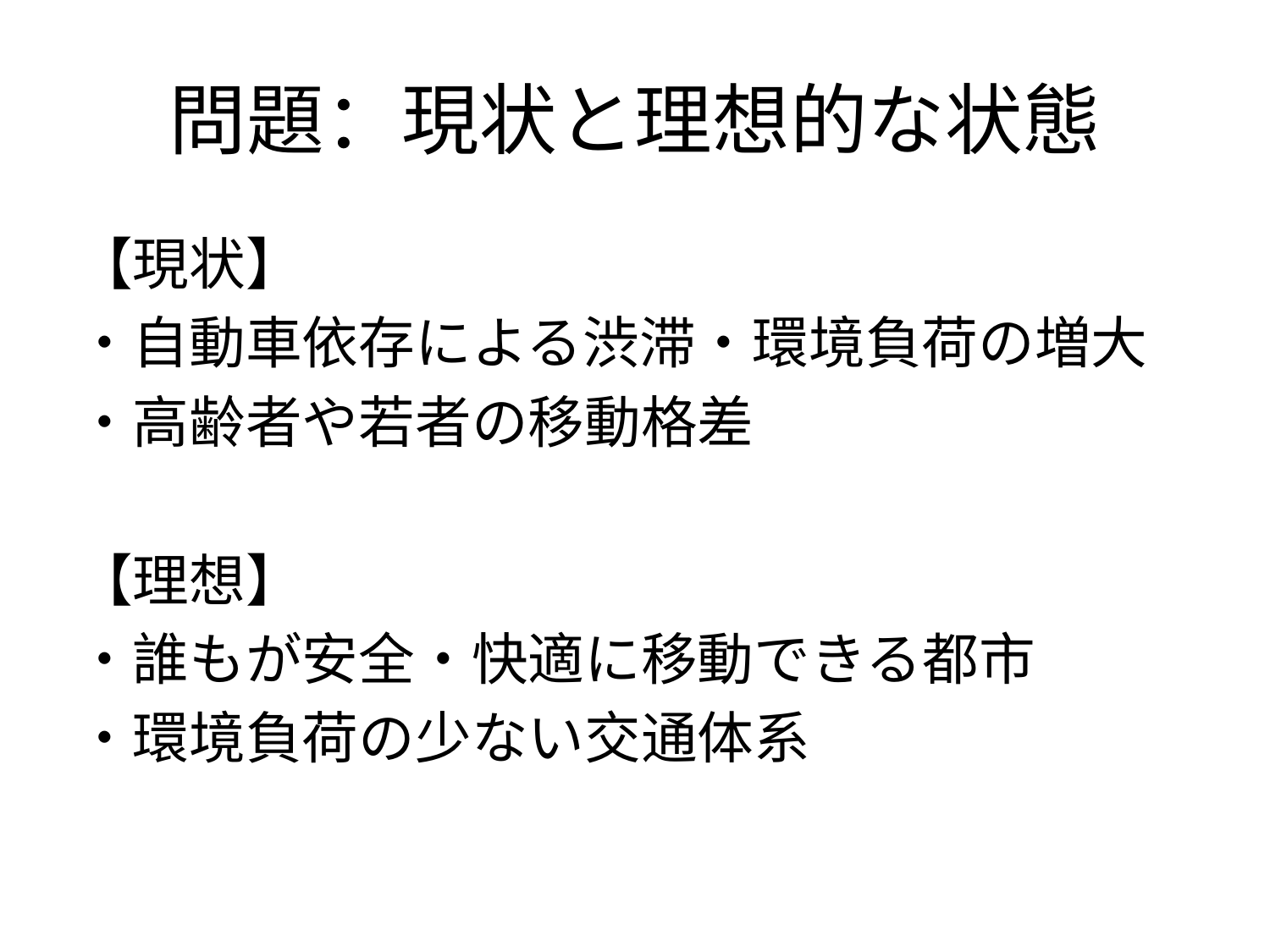

# 問題：現状と理想的な状態
【現状】
・自動車依存による渋滞・環境負荷の増大
・高齢者や若者の移動格差

【理想】
・誰もが安全・快適に移動できる都市
・環境負荷の少ない交通体系